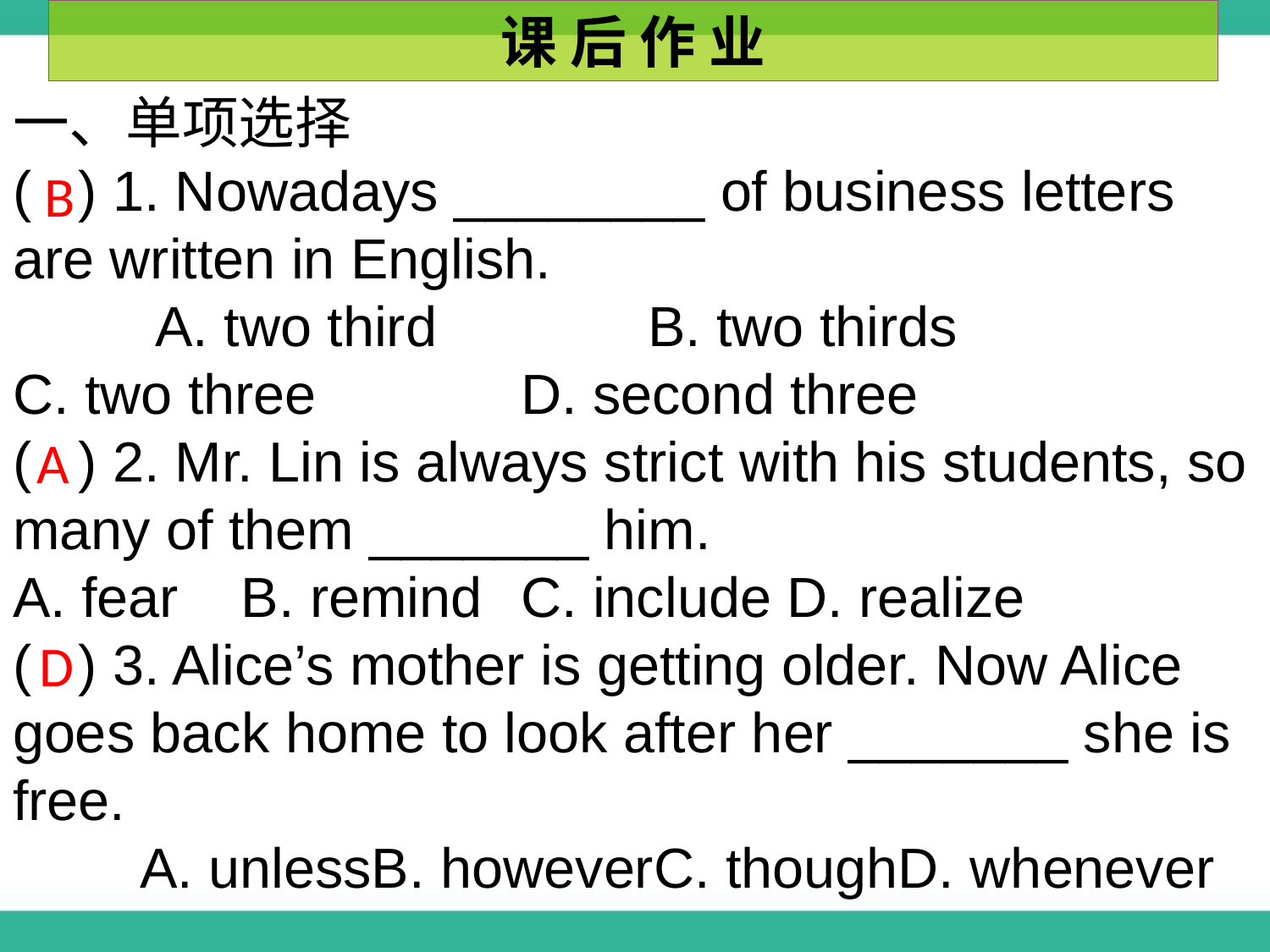

课 后 作 业
一、单项选择
(   ) 1. Nowadays ________ of business letters are written in English.
	 A. two third		B. two thirds
C. two three		D. second three
(   ) 2. Mr. Lin is always strict with his students, so many of them _______ him.
A. fear    B. remind	C. include D. realize
(   ) 3. Alice’s mother is getting older. Now Alice goes back home to look after her _______ she is free.
 	A. unlessB. howeverC. thoughD. whenever
B
A
D